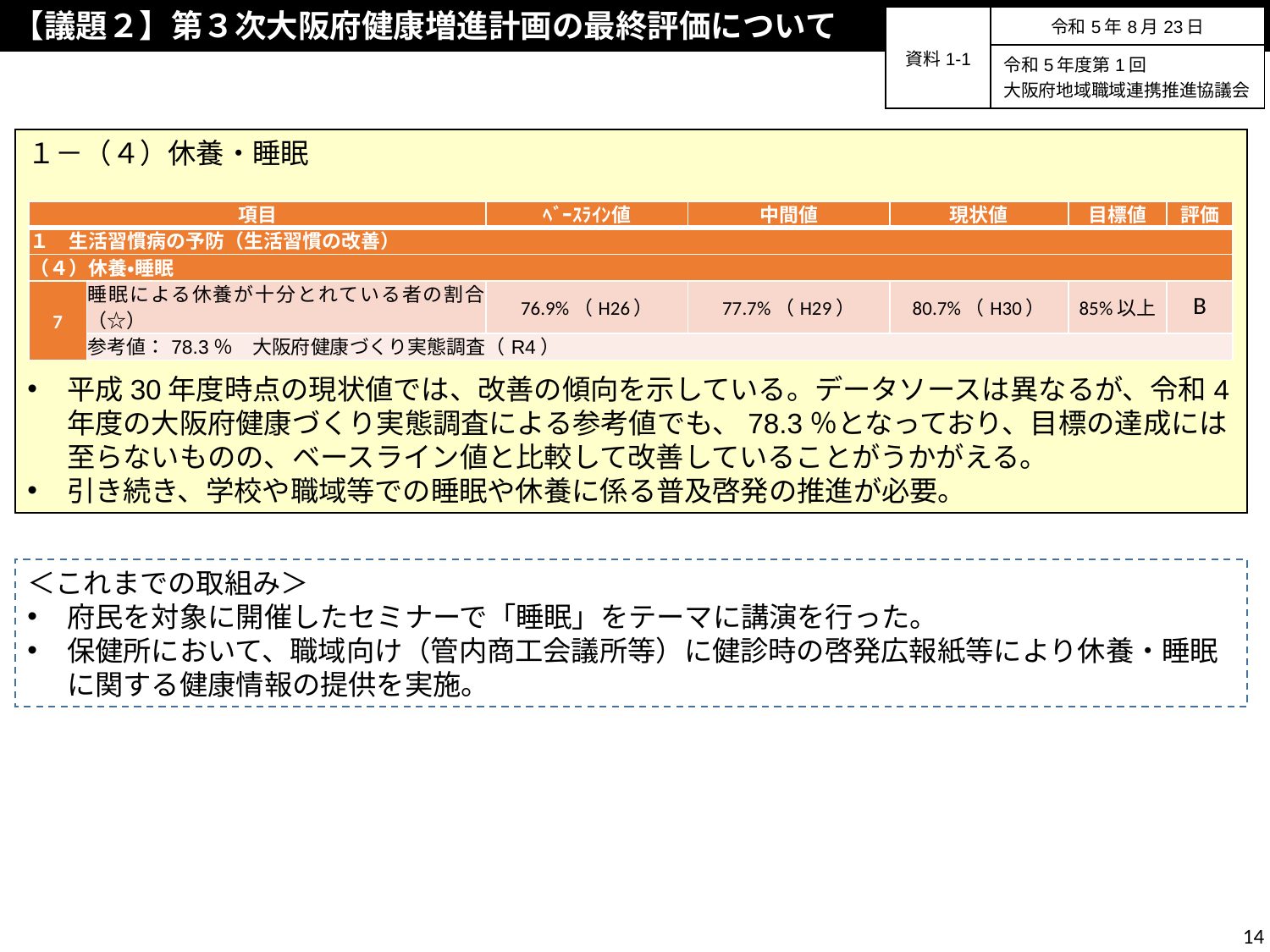

【議題２】第３次大阪府健康増進計画の最終評価について
| 資料1-1 | 令和5年8月23日 |
| --- | --- |
|  | 令和5年度第1回 大阪府地域職域連携推進協議会 |
１－（４）休養・睡眠

平成30年度時点の現状値では、改善の傾向を示している。データソースは異なるが、令和4年度の大阪府健康づくり実態調査による参考値でも、78.3％となっており、目標の達成には至らないものの、ベースライン値と比較して改善していることがうかがえる。
引き続き、学校や職域等での睡眠や休養に係る普及啓発の推進が必要。
| 項目 |  | ﾍﾞｰｽﾗｲﾝ値 | 中間値 | 現状値 | 目標値 | 評価 |
| --- | --- | --- | --- | --- | --- | --- |
| １　生活習慣病の予防（生活習慣の改善） |  |  |  |  |  |  |
| （４）休養・睡眠 |  |  |  |  |  |  |
| 7 | 睡眠による休養が十分とれている者の割合（☆） | 76.9%（H26） | 77.7%（H29） | 80.7%（H30） | 85%以上 | B |
|  | 参考値：78.3％　大阪府健康づくり実態調査（R4） |  |  |  |  |  |
＜これまでの取組み＞
府民を対象に開催したセミナーで「睡眠」をテーマに講演を行った。
保健所において、職域向け（管内商工会議所等）に健診時の啓発広報紙等により休養・睡眠に関する健康情報の提供を実施。
14